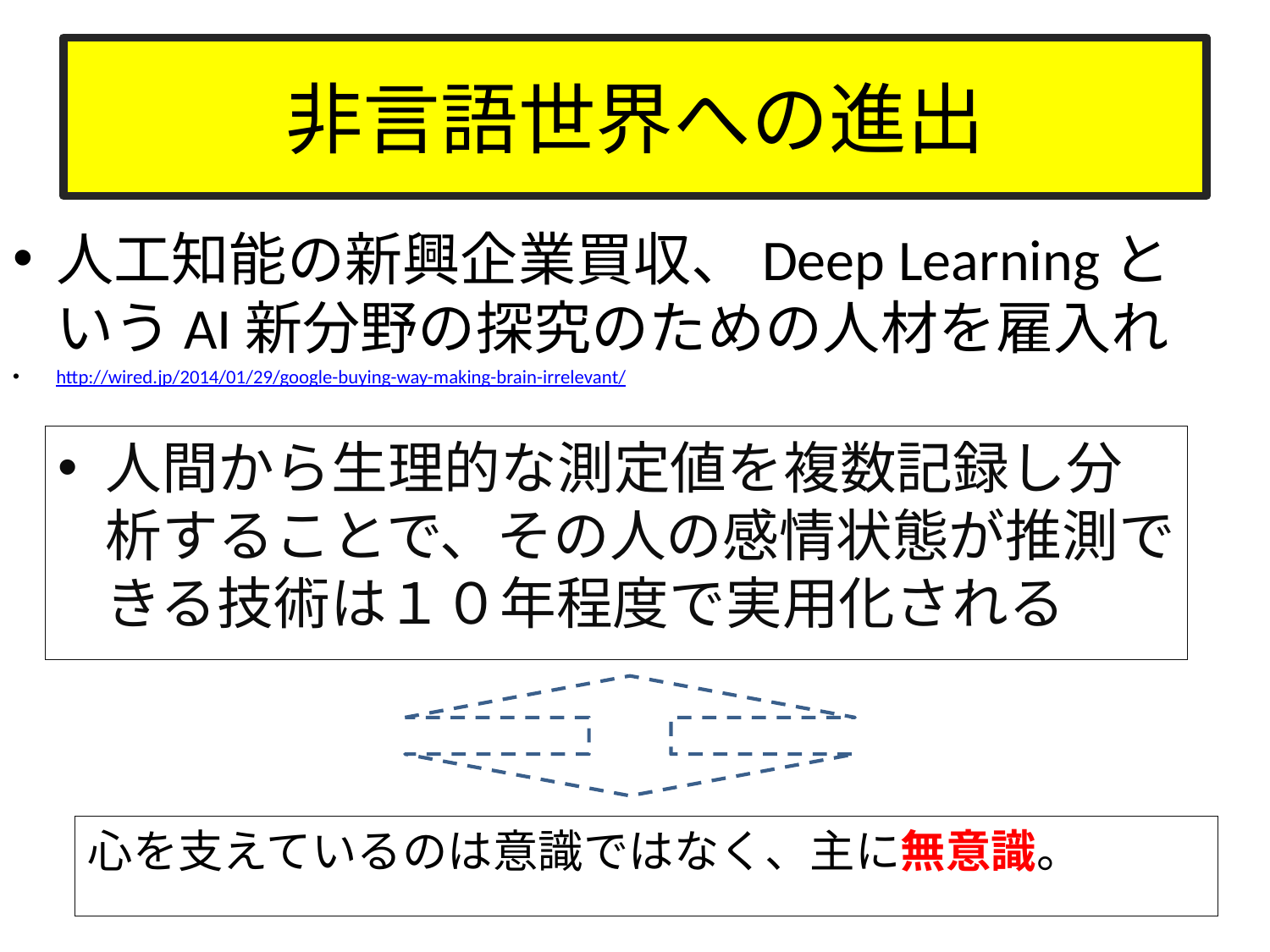

# 非言語世界への進出
人工知能の新興企業買収、Deep LearningというAI新分野の探究のための人材を雇入れ
http://wired.jp/2014/01/29/google-buying-way-making-brain-irrelevant/
人間から生理的な測定値を複数記録し分析することで、その人の感情状態が推測できる技術は１０年程度で実用化される

心を支えているのは意識ではなく、主に無意識。